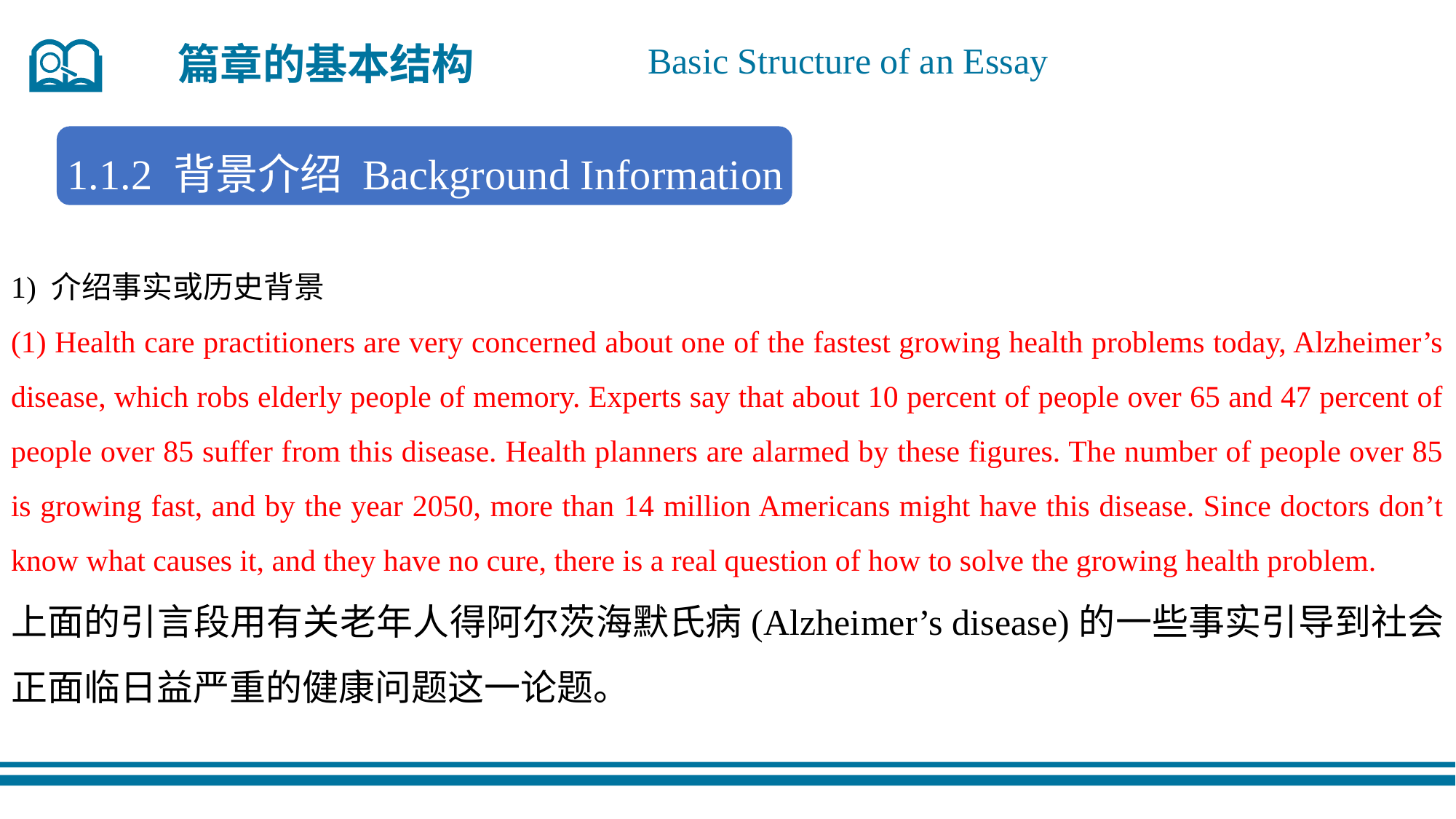

篇章的基本结构
Basic Structure of an Essay

1.1.2 背景介绍 Background Information
1) 介绍事实或历史背景
(1) Health care practitioners are very concerned about one of the fastest growing health problems today, Alzheimer’s disease, which robs elderly people of memory. Experts say that about 10 percent of people over 65 and 47 percent of people over 85 suffer from this disease. Health planners are alarmed by these figures. The number of people over 85 is growing fast, and by the year 2050, more than 14 million Americans might have this disease. Since doctors don’t know what causes it, and they have no cure, there is a real question of how to solve the growing health problem.
上面的引言段用有关老年人得阿尔茨海默氏病(Alzheimer’s disease)的一些事实引导到社会正面临日益严重的健康问题这一论题。